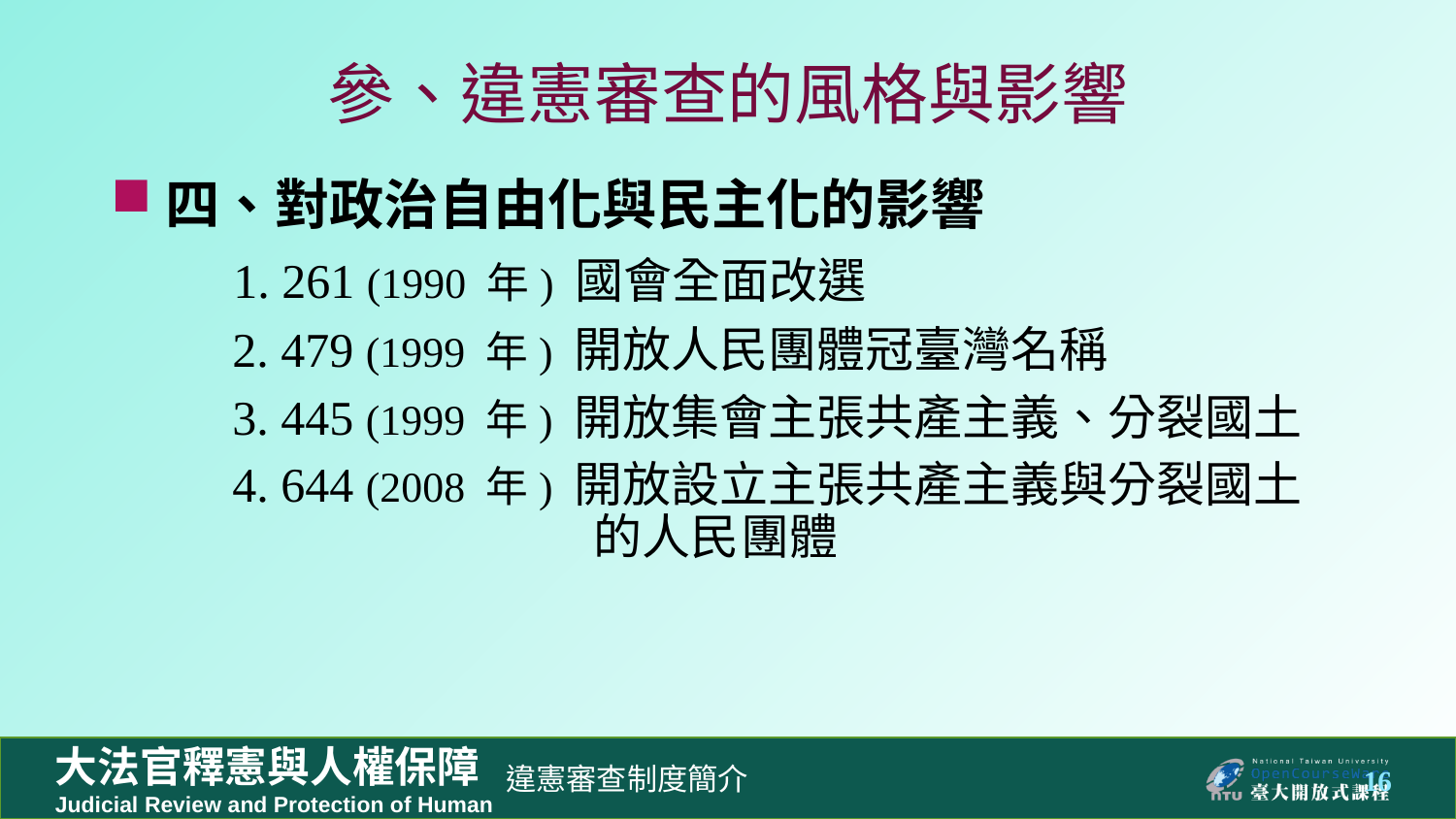

# 參、違憲審查的風格與影響
四、對政治自由化與民主化的影響
         1. 261 (1990 年) 國會全面改選
          2. 479 (1999 年) 開放人民團體冠臺灣名稱
          3. 445 (1999 年) 開放集會主張共產主義、分裂國土
          4. 644 (2008 年) 開放設立主張共產主義與分裂國土		                          的人民團體